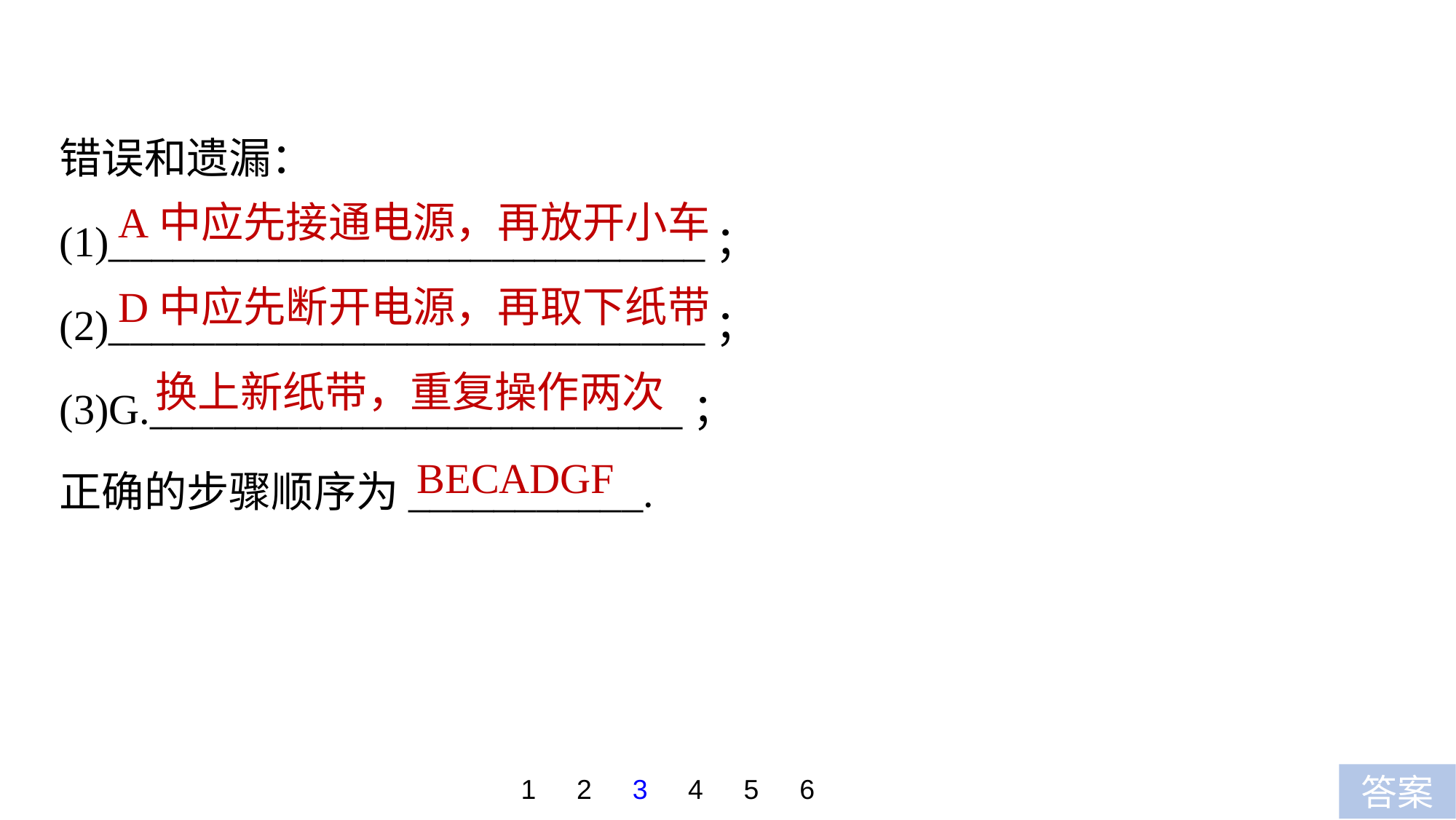

错误和遗漏：
(1)____________________________；
(2)____________________________；
(3)G._________________________；
正确的步骤顺序为___________.
A中应先接通电源，再放开小车
D中应先断开电源，再取下纸带
换上新纸带，重复操作两次
BECADGF
1
2
3
4
5
6
答案